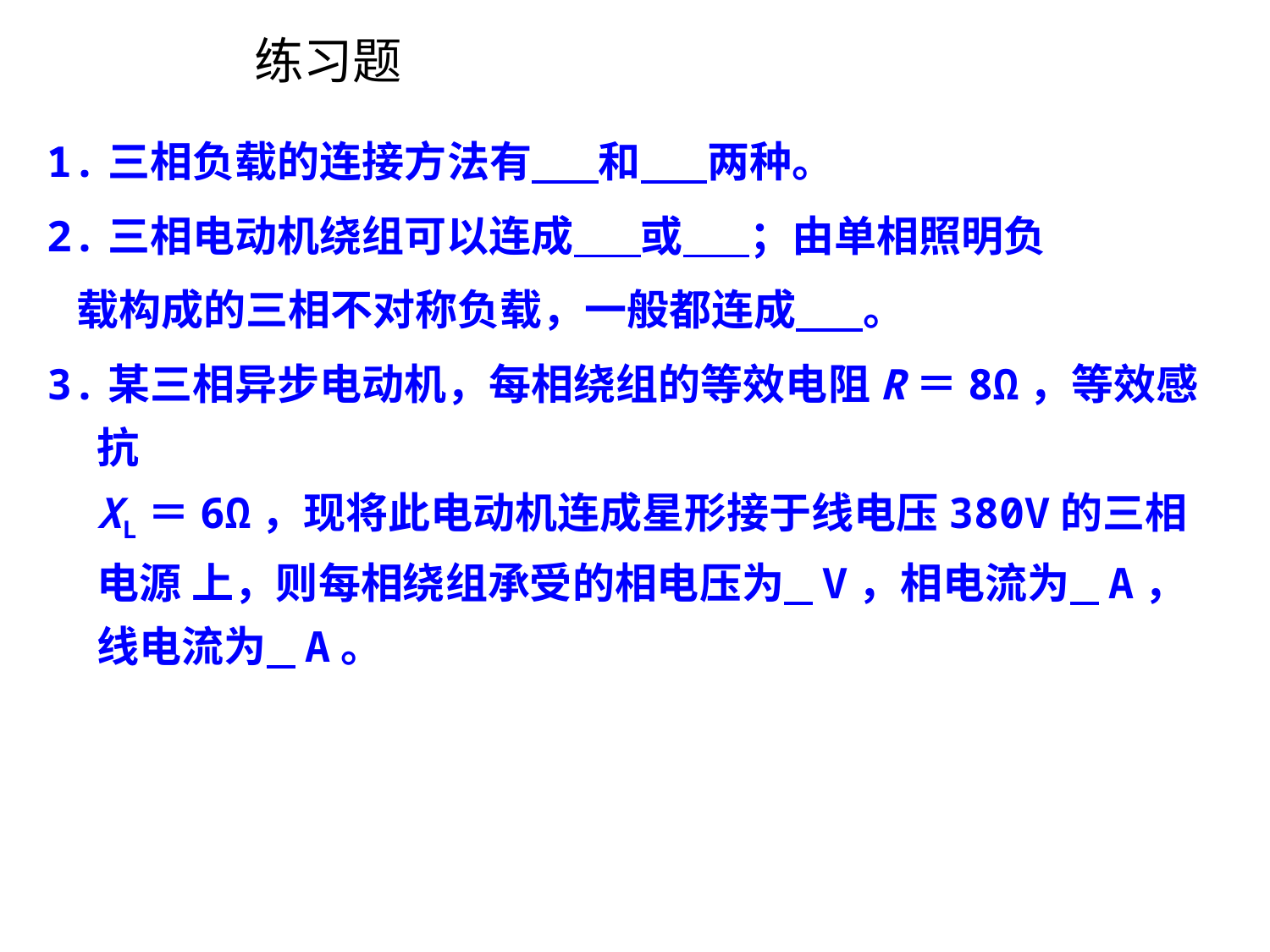

练习题
1.三相负载的连接方法有       和       两种。
2.三相电动机绕组可以连成       或       ；由单相照明负
  载构成的三相不对称负载，一般都连成       。
3.某三相异步电动机，每相绕组的等效电阻R＝8Ω，等效感抗
XL＝6Ω，现将此电动机连成星形接于线电压380V的三相电源 上，则每相绕组承受的相电压为   V，相电流为   A，线电流为   A。